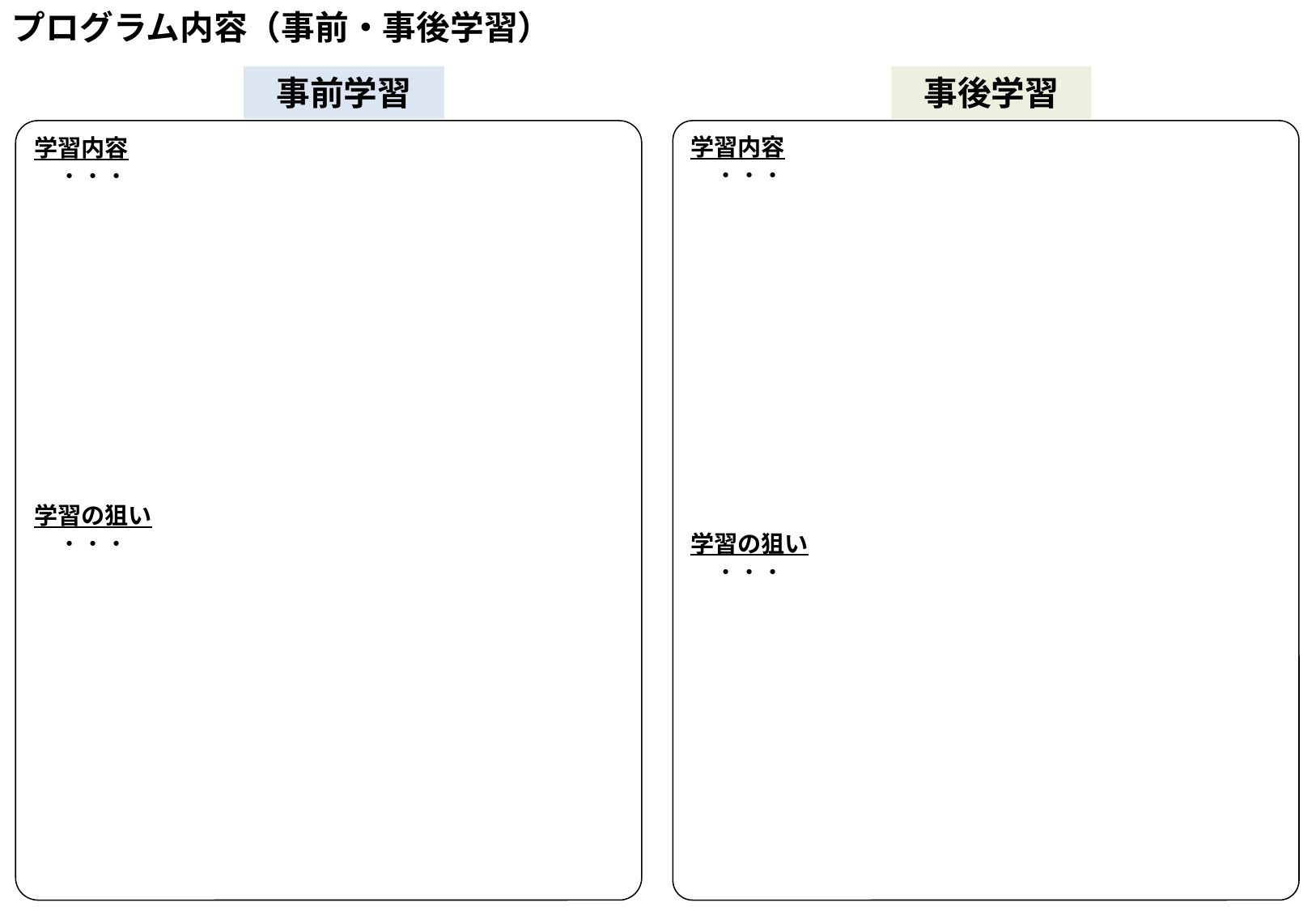

プログラム内容（事前・事後学習）
事前学習
事後学習
学習内容
　・・・

学習の狙い
　・・・
学習内容
　・・・

学習の狙い
　・・・
・本文のフォトサイズは【10.5ポイント以上】を厳守してください。
・提出するファイルの容量は10MB以内としてください。